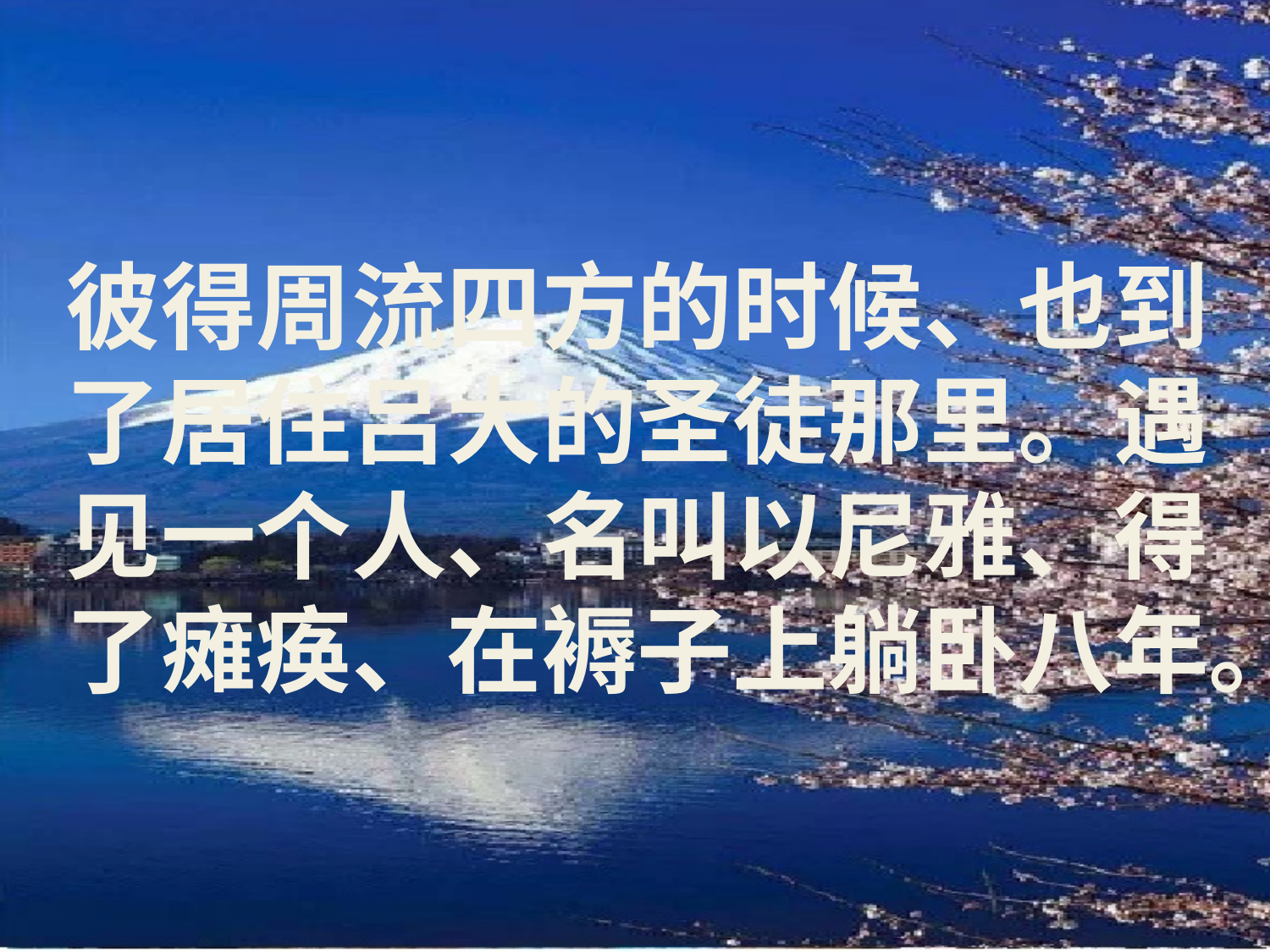

# 彼得周流四方的时候、也到了居住吕大的圣徒那里。遇见一个人、名叫以尼雅、得了瘫痪、在褥子上躺卧八年。